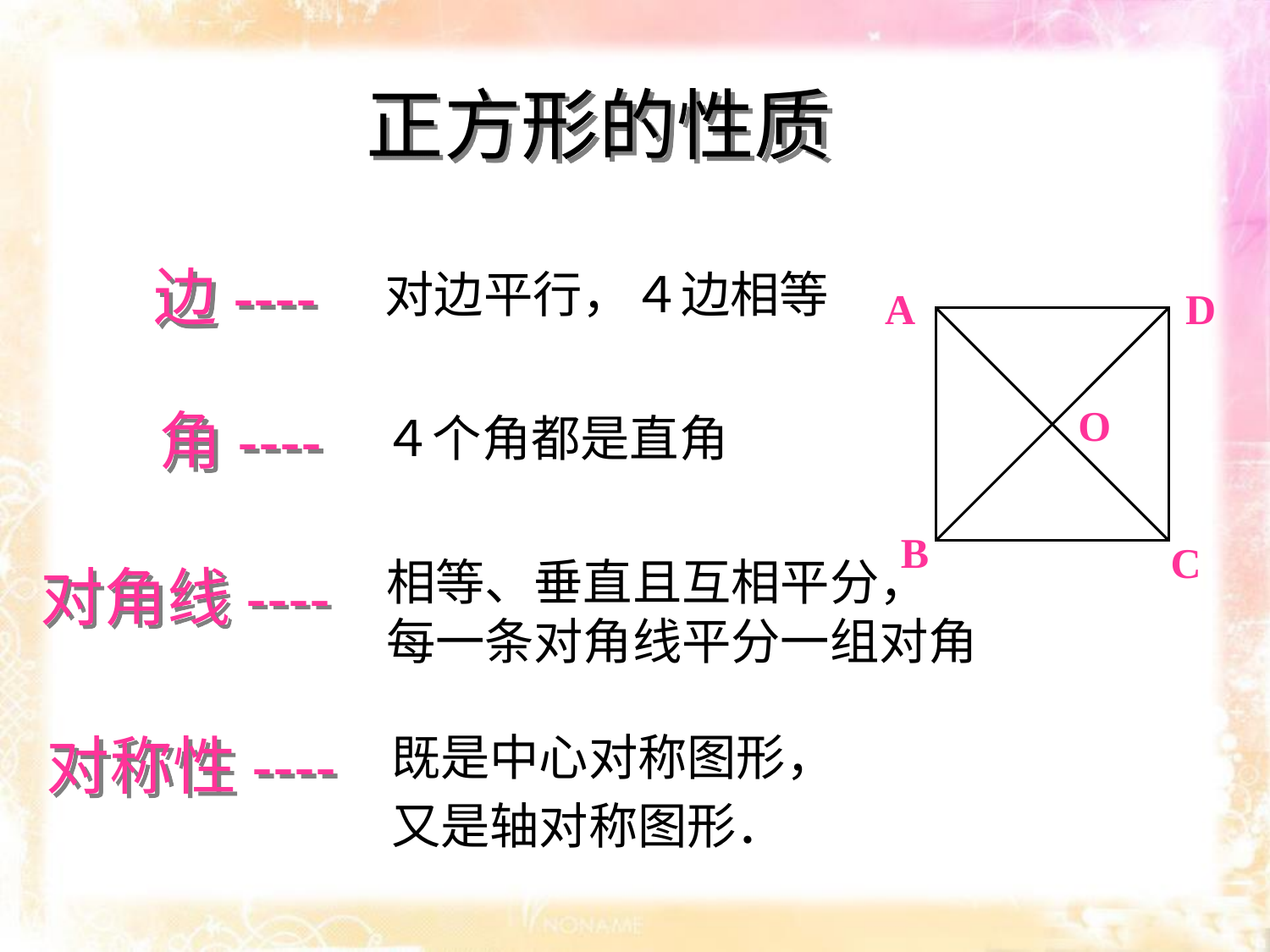

正方形的性质
边----
对边平行，４边相等
A
D

O
B
C
角----
４个角都是直角
相等、垂直且互相平分，
每一条对角线平分一组对角
对角线----
对称性----
既是中心对称图形，
又是轴对称图形．